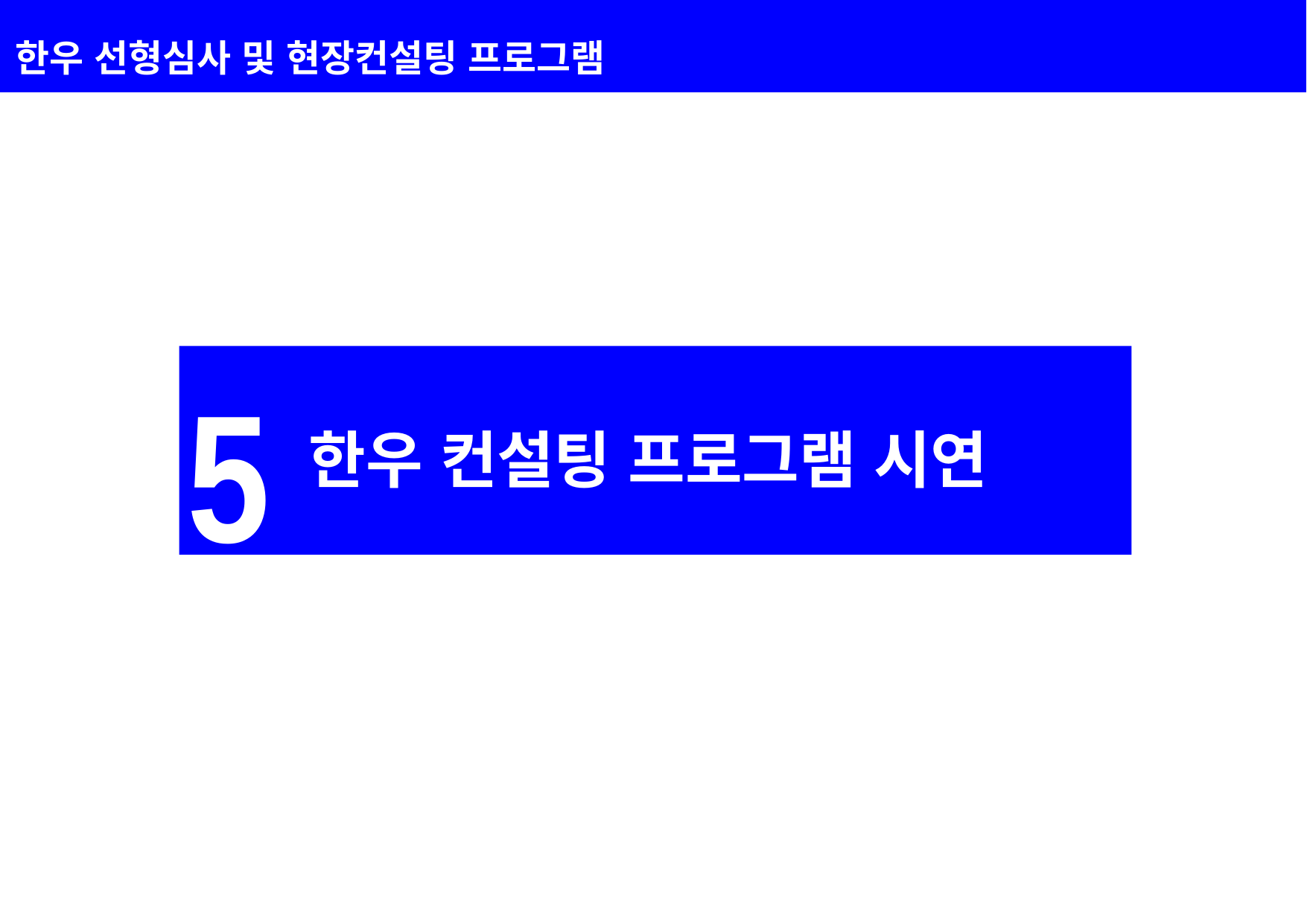

|  |
| --- |

한우 선형심사 및 현장컨설팅 프로그램
      한우 컨설팅 프로그램 시연

4
5